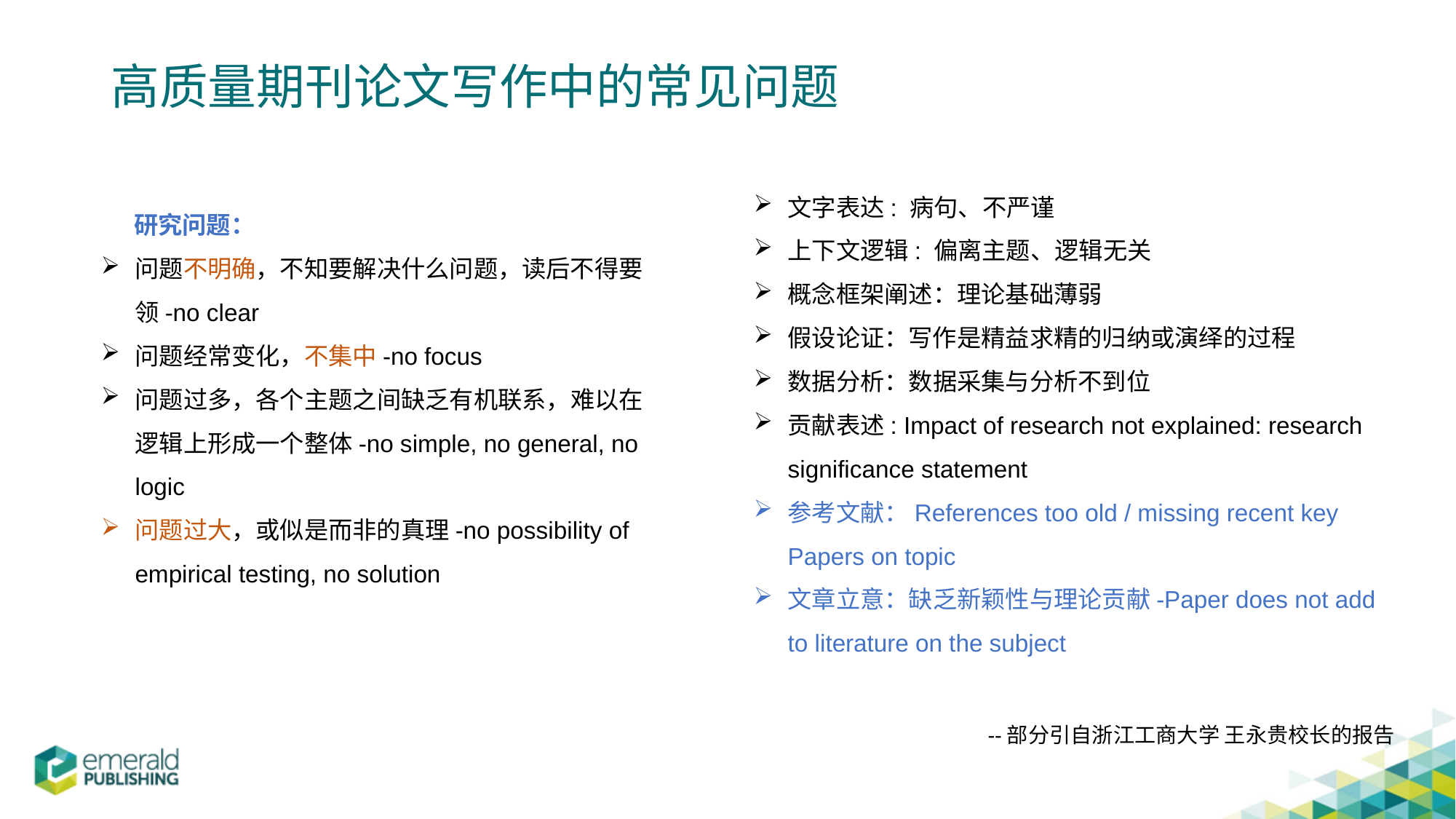

# 高质量期刊论文写作中的常见问题
文字表达: 病句、不严谨
上下文逻辑: 偏离主题、逻辑无关
概念框架阐述：理论基础薄弱
假设论证：写作是精益求精的归纳或演绎的过程
数据分析：数据采集与分析不到位
贡献表述: Impact of research not explained: research significance statement
参考文献：References too old / missing recent key Papers on topic
文章立意：缺乏新颖性与理论贡献-Paper does not add to literature on the subject

     研究问题：
问题不明确，不知要解决什么问题，读后不得要领-no clear
问题经常变化，不集中-no focus
问题过多，各个主题之间缺乏有机联系，难以在逻辑上形成一个整体-no simple, no general, no logic
问题过大，或似是而非的真理-no possibility of empirical testing, no solution
--部分引自浙江工商大学 王永贵校长的报告